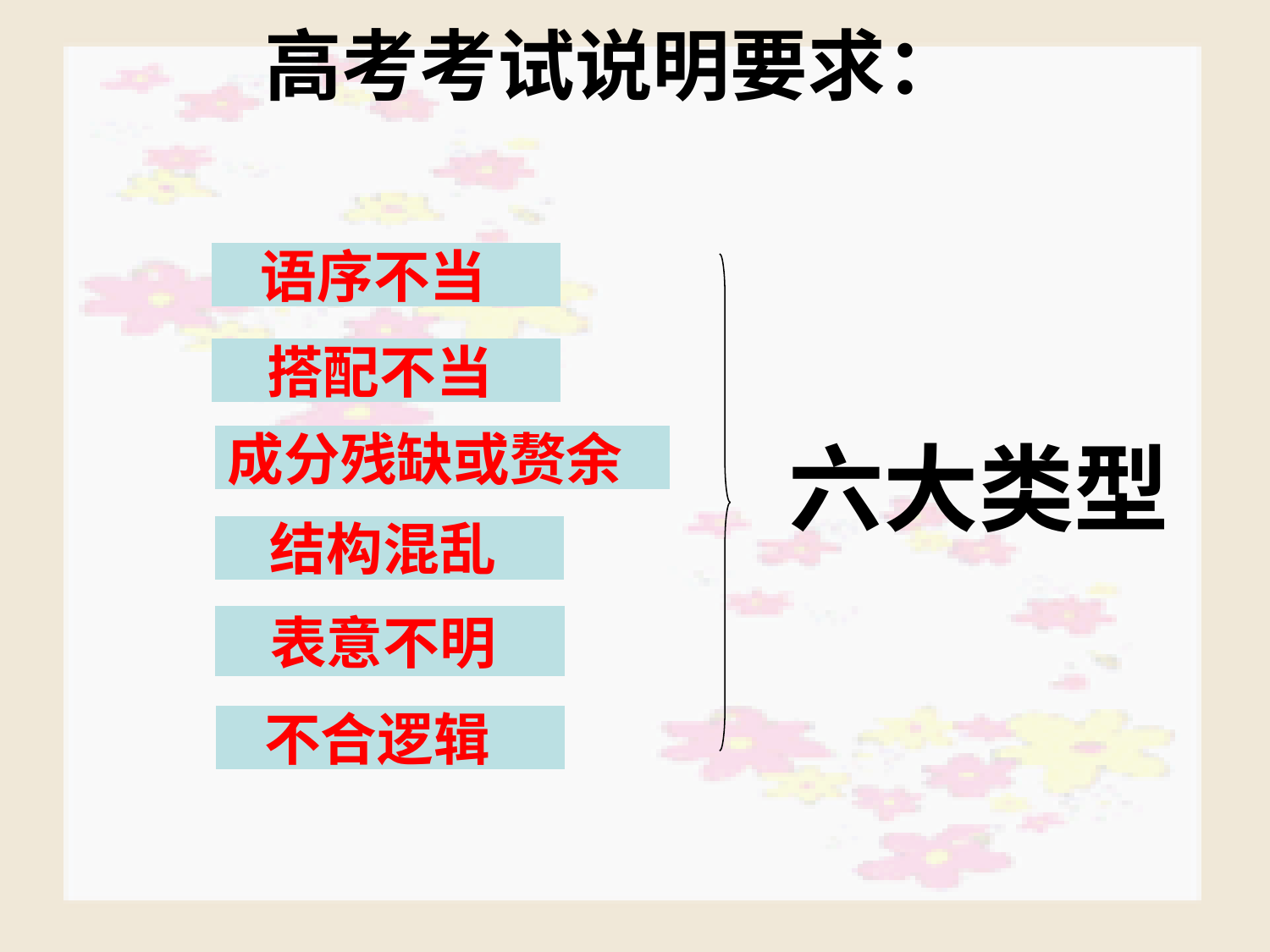

# 高考考试说明要求：
语序不当

搭配不当
六大类型
成分残缺或赘余
结构混乱
表意不明
不合逻辑